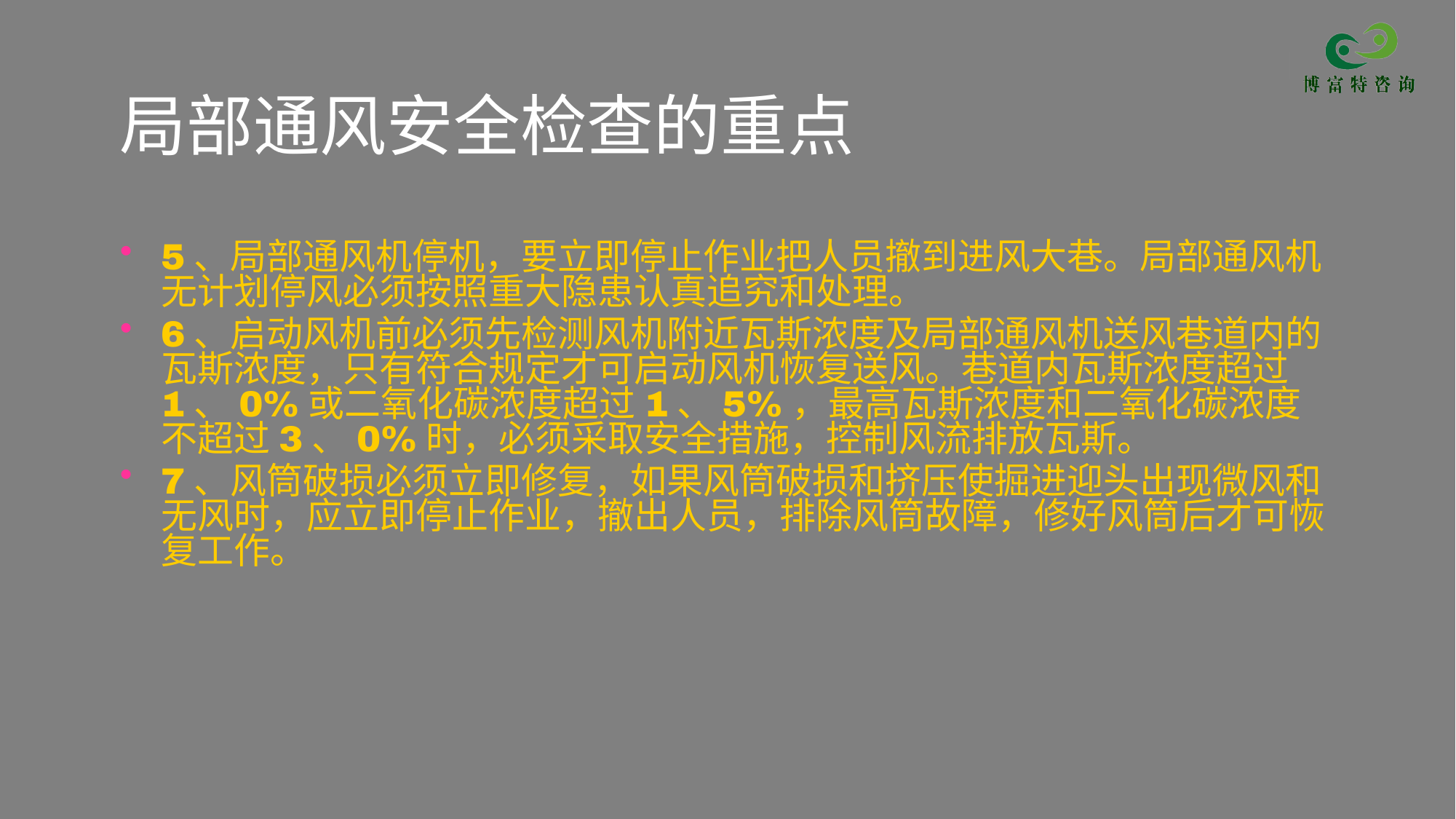

# 局部通风安全检查的重点
5、局部通风机停机，要立即停止作业把人员撤到进风大巷。局部通风机无计划停风必须按照重大隐患认真追究和处理。
6、启动风机前必须先检测风机附近瓦斯浓度及局部通风机送风巷道内的瓦斯浓度，只有符合规定才可启动风机恢复送风。巷道内瓦斯浓度超过1、0%或二氧化碳浓度超过1、5%，最高瓦斯浓度和二氧化碳浓度不超过3、0%时，必须采取安全措施，控制风流排放瓦斯。
7、风筒破损必须立即修复，如果风筒破损和挤压使掘进迎头出现微风和无风时，应立即停止作业，撤出人员，排除风筒故障，修好风筒后才可恢复工作。